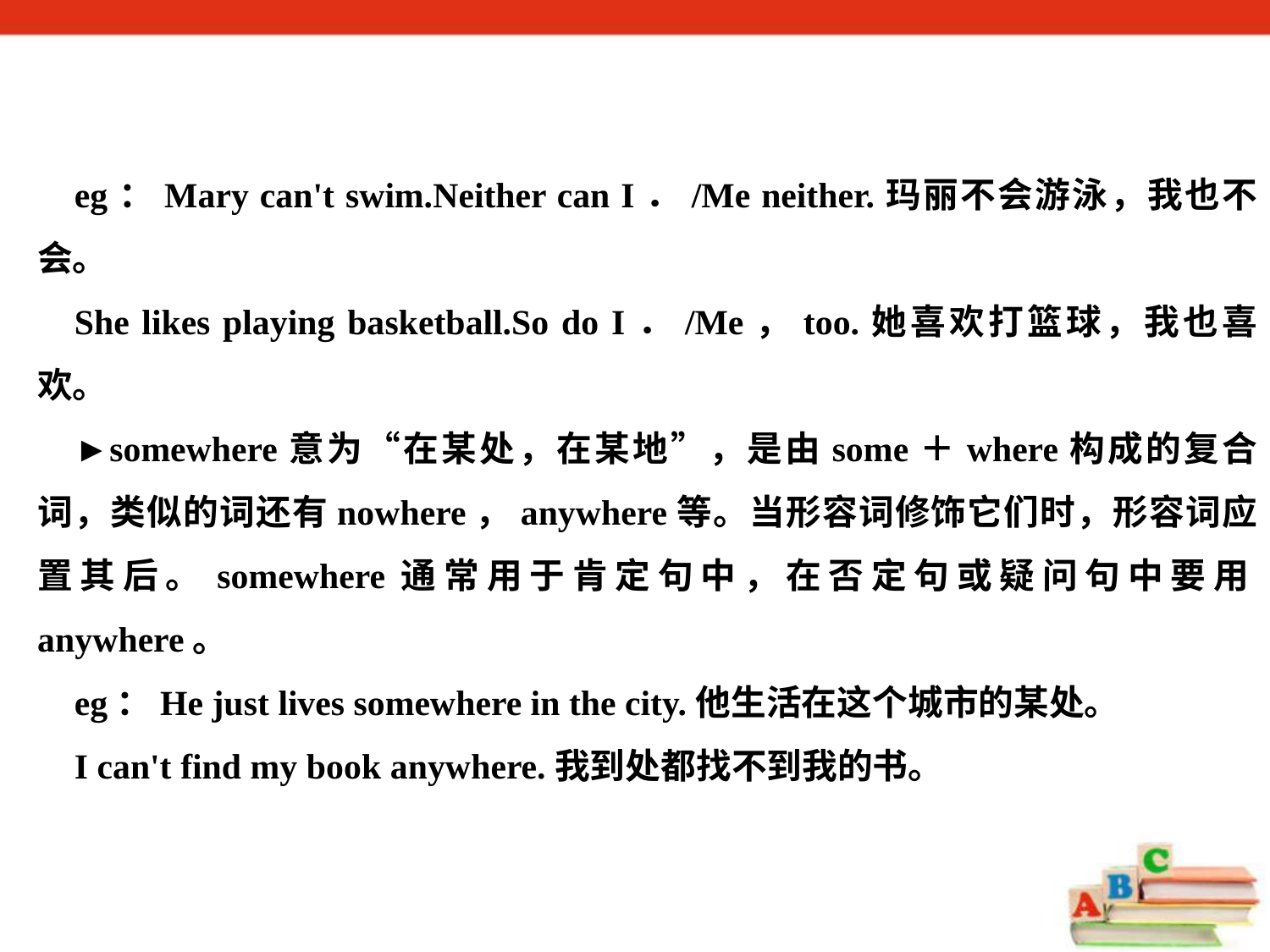

eg：Mary can't swim.Neither can I．/Me neither.玛丽不会游泳，我也不会。
She likes playing basketball.So do I．/Me，too.她喜欢打篮球，我也喜欢。
►somewhere意为“在某处，在某地”，是由some＋where构成的复合词，类似的词还有nowhere，anywhere等。当形容词修饰它们时，形容词应置其后。somewhere通常用于肯定句中，在否定句或疑问句中要用anywhere。
eg：He just lives somewhere in the city.他生活在这个城市的某处。
I can't find my book anywhere.我到处都找不到我的书。